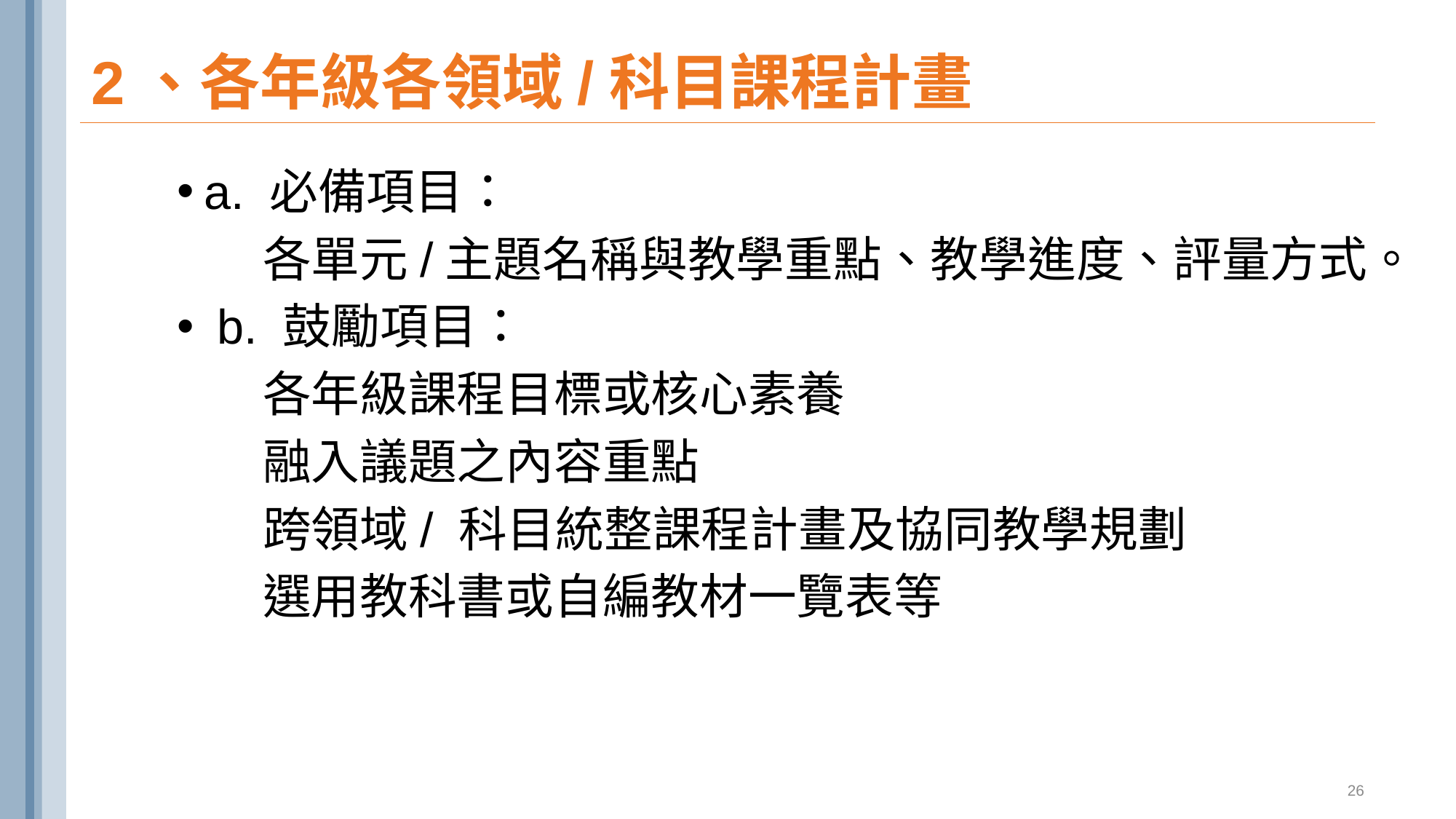

# 2、各年級各領域/科目課程計畫
a. 必備項目：
各單元/主題名稱與教學重點、教學進度、評量方式。
 b. 鼓勵項目：
各年級課程目標或核心素養
融入議題之內容重點
跨領域/ 科目統整課程計畫及協同教學規劃
選用教科書或自編教材一覽表等
26